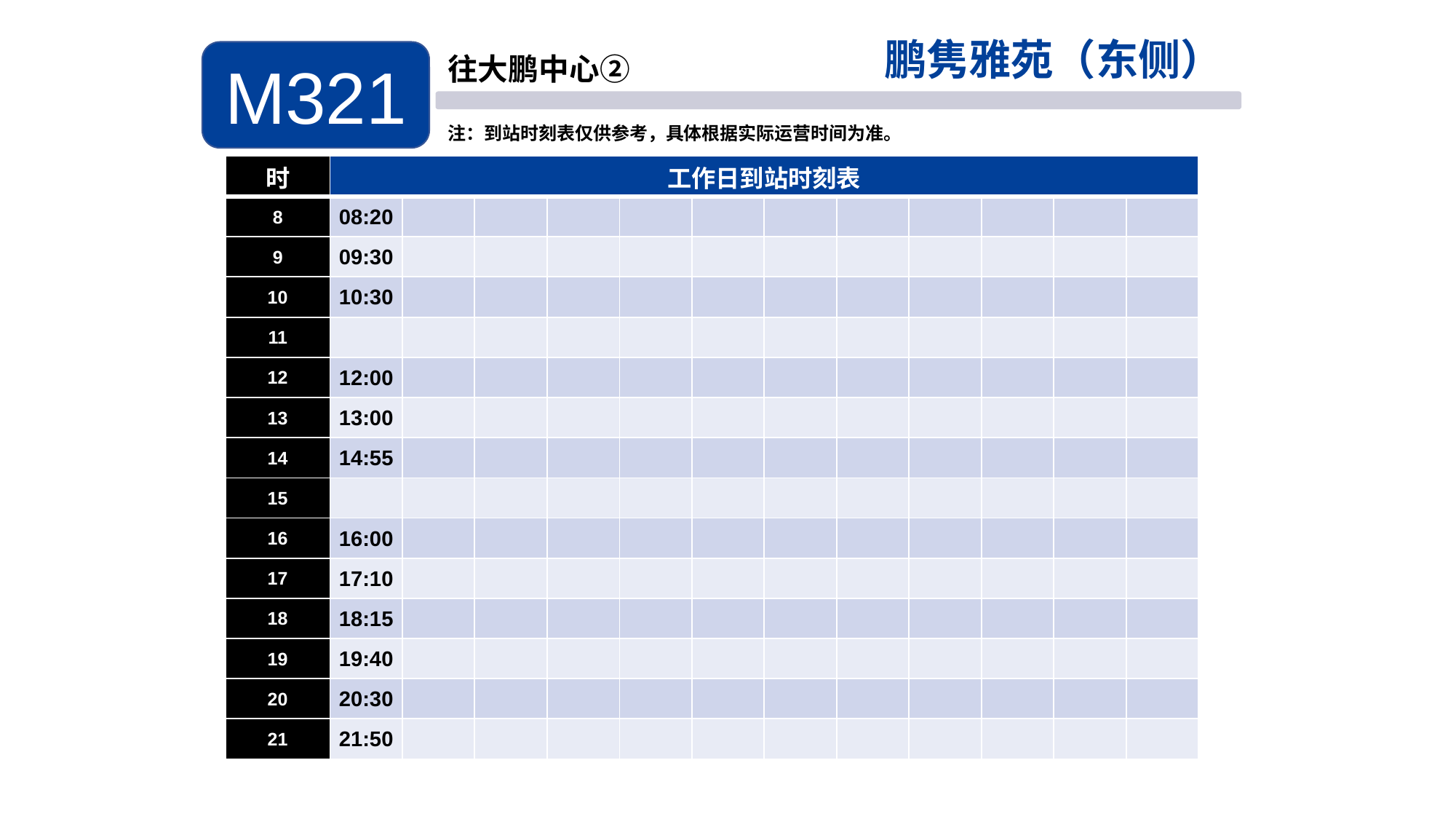

鹏隽雅苑（东侧）
M321
往大鹏中心②

注：到站时刻表仅供参考，具体根据实际运营时间为准。

| 时 | 工作日到站时刻表 |  |  |  |  |  |  |  |  |  |  |  |
| --- | --- | --- | --- | --- | --- | --- | --- | --- | --- | --- | --- | --- |
| 8 | 08:20 |  |  |  |  |  |  |  |  |  |  |  |
| 9 | 09:30 |  |  |  |  |  |  |  |  |  |  |  |
| 10 | 10:30 |  |  |  |  |  |  |  |  |  |  |  |
| 11 |  |  |  |  |  |  |  |  |  |  |  |  |
| 12 | 12:00 |  |  |  |  |  |  |  |  |  |  |  |
| 13 | 13:00 |  |  |  |  |  |  |  |  |  |  |  |
| 14 | 14:55 |  |  |  |  |  |  |  |  |  |  |  |
| 15 |  |  |  |  |  |  |  |  |  |  |  |  |
| 16 | 16:00 |  |  |  |  |  |  |  |  |  |  |  |
| 17 | 17:10 |  |  |  |  |  |  |  |  |  |  |  |
| 18 | 18:15 |  |  |  |  |  |  |  |  |  |  |  |
| 19 | 19:40 |  |  |  |  |  |  |  |  |  |  |  |
| 20 | 20:30 |  |  |  |  |  |  |  |  |  |  |  |
| 21 | 21:50 |  |  |  |  |  |  |  |  |  |  |  |